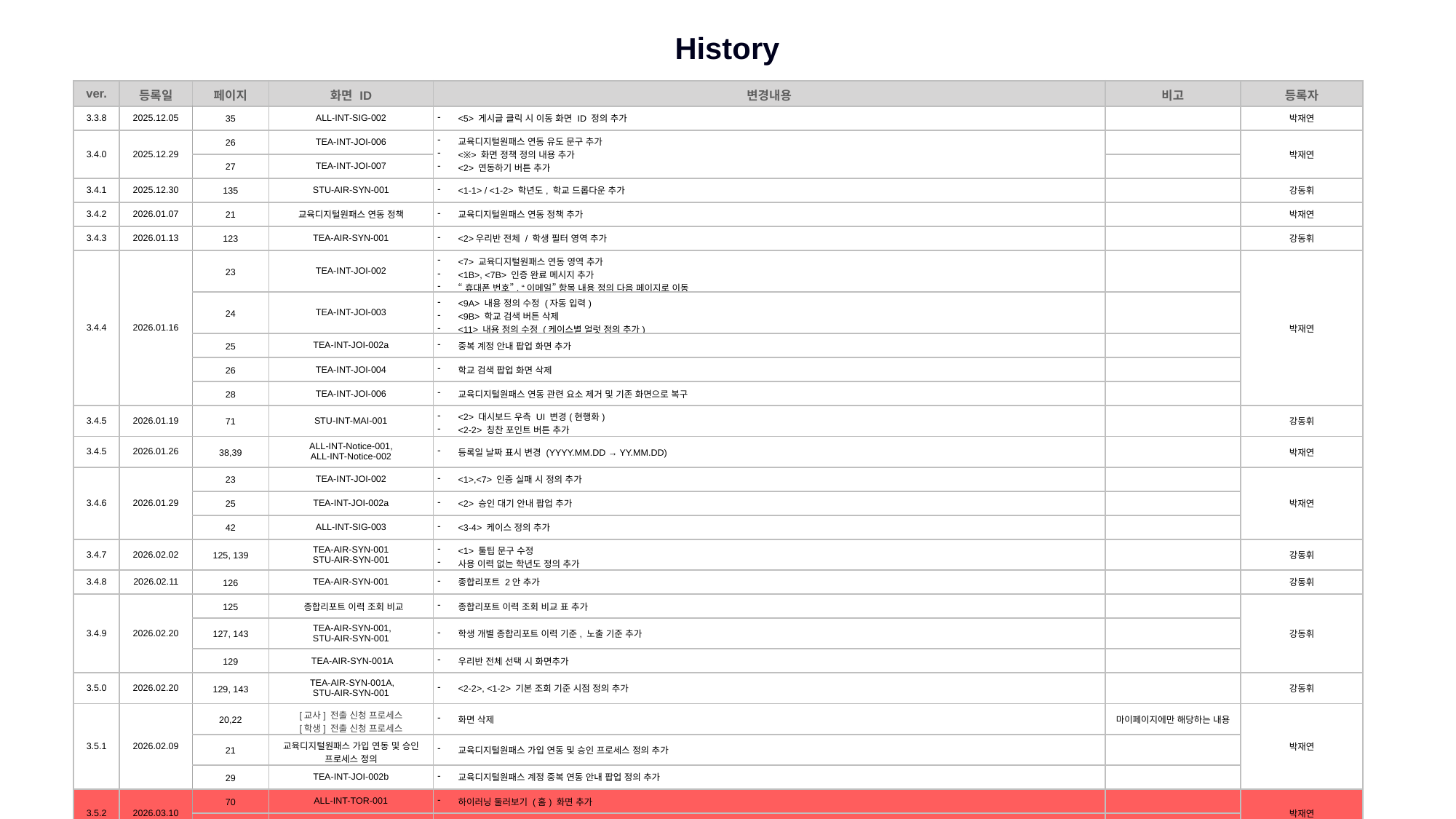

History
| ver. | 등록일 | 페이지 | 화면 ID | 변경내용 | 비고 | 등록자 |
| --- | --- | --- | --- | --- | --- | --- |
| 3.3.8 | 2025.12.05 | 35 | ALL-INT-SIG-002 | <5> 게시글 클릭 시 이동 화면 ID 정의 추가 |  | 박재연 |
| 3.4.0 | 2025.12.29 | 26 | TEA-INT-JOI-006 | 교육디지털원패스 연동 유도 문구 추가 <※> 화면 정책 정의 내용 추가 <2> 연동하기 버튼 추가 |  | 박재연 |
|  |  | 27 | TEA-INT-JOI-007 |  |  |  |
| 3.4.1 | 2025.12.30 | 135 | STU-AIR-SYN-001 | <1-1> / <1-2> 학년도, 학교 드롭다운 추가 |  | 강동휘 |
| 3.4.2 | 2026.01.07 | 21 | 교육디지털원패스 연동 정책 | 교육디지털원패스 연동 정책 추가 |  | 박재연 |
| 3.4.3 | 2026.01.13 | 123 | TEA-AIR-SYN-001 | <2>우리반 전체 / 학생 필터 영역 추가 |  | 강동휘 |
| 3.4.4 | 2026.01.16 | 23 | TEA-INT-JOI-002 | <7> 교육디지털원패스 연동 영역 추가 <1B>, <7B> 인증 완료 메시지 추가 “휴대폰 번호”, “이메일” 항목 내용 정의 다음 페이지로 이동 |  | 박재연 |
|  |  | 24 | TEA-INT-JOI-003 | <9A> 내용 정의 수정 (자동 입력) <9B> 학교 검색 버튼 삭제 <11> 내용 정의 수정 (케이스별 얼럿 정의 추가) |  |  |
|  |  | 25 | TEA-INT-JOI-002a | 중복 계정 안내 팝업 화면 추가 |  |  |
|  |  | 26 | TEA-INT-JOI-004 | 학교 검색 팝업 화면 삭제 |  |  |
|  |  | 28 | TEA-INT-JOI-006 | 교육디지털원패스 연동 관련 요소 제거 및 기존 화면으로 복구 |  |  |
| 3.4.5 | 2026.01.19 | 71 | STU-INT-MAI-001 | <2> 대시보드 우측 UI 변경(현행화) <2-2> 칭찬 포인트 버튼 추가 |  | 강동휘 |
| 3.4.5 | 2026.01.26 | 38,39 | ALL-INT-Notice-001, ALL-INT-Notice-002 | 등록일 날짜 표시 변경 (YYYY.MM.DD → YY.MM.DD) |  | 박재연 |
| 3.4.6 | 2026.01.29 | 23 | TEA-INT-JOI-002 | <1>,<7> 인증 실패 시 정의 추가 |  | 박재연 |
|  |  | 25 | TEA-INT-JOI-002a | <2> 승인 대기 안내 팝업 추가 |  |  |
|  |  | 42 | ALL-INT-SIG-003 | <3-4> 케이스 정의 추가 |  |  |
| 3.4.7 | 2026.02.02 | 125, 139 | TEA-AIR-SYN-001 STU-AIR-SYN-001 | <1> 툴팁 문구 수정 사용 이력 없는 학년도 정의 추가 |  | 강동휘 |
| 3.4.8 | 2026.02.11 | 126 | TEA-AIR-SYN-001 | 종합리포트 2안 추가 |  | 강동휘 |
| 3.4.9 | 2026.02.20 | 125 | 종합리포트 이력 조회 비교 | 종합리포트 이력 조회 비교 표 추가 |  | 강동휘 |
|  |  | 127, 143 | TEA-AIR-SYN-001, STU-AIR-SYN-001 | 학생 개별 종합리포트 이력 기준, 노출 기준 추가 |  |  |
|  |  | 129 | TEA-AIR-SYN-001A | 우리반 전체 선택 시 화면추가 |  |  |
| 3.5.0 | 2026.02.20 | 129, 143 | TEA-AIR-SYN-001A, STU-AIR-SYN-001 | <2-2>, <1-2> 기본 조회 기준 시점 정의 추가 |  | 강동휘 |
| 3.5.1 | 2026.02.09 | 20,22 | [교사] 전출 신청 프로세스 [학생] 전출 신청 프로세스 | 화면 삭제 | 마이페이지에만 해당하는 내용 | 박재연 |
|  |  | 21 | 교육디지털원패스 가입 연동 및 승인 프로세스 정의 | 교육디지털원패스 가입 연동 및 승인 프로세스 정의 추가 |  |  |
|  |  | 29 | TEA-INT-JOI-002b | 교육디지털원패스 계정 중복 연동 안내 팝업 정의 추가 |  |  |
| 3.5.2 | 2026.03.10 | 70 | ALL-INT-TOR-001 | 하이러닝 둘러보기 (홈) 화면 추가 |  | 박재연 |
|  |  | 71 | ALL-INT-TOR-POP-001 | 하이러닝 둘러보기 콘텐츠 재생 팝업 추가 |  |  |